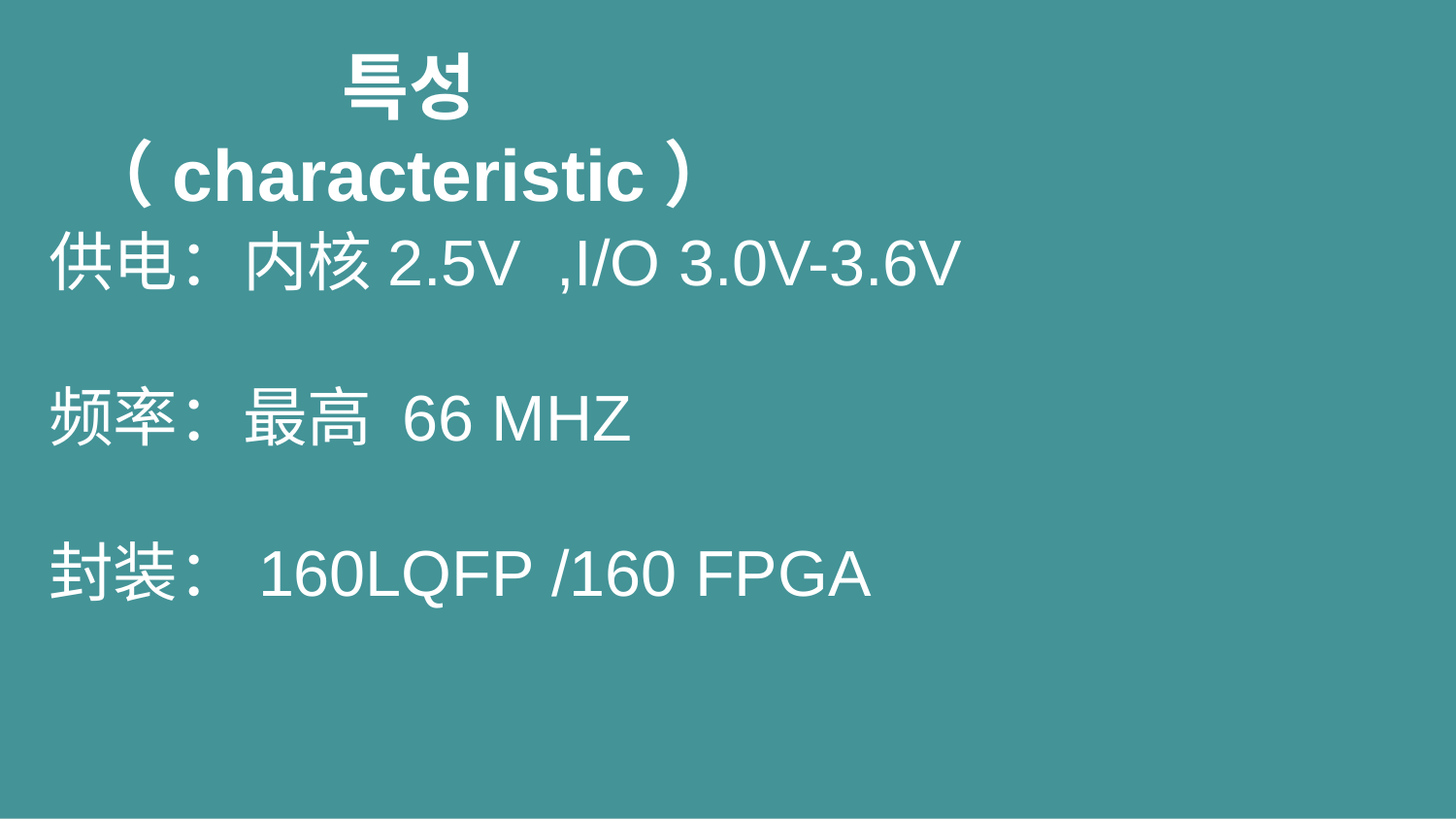

특성（characteristic）
供电：内核2.5V  ,I/O 3.0V-3.6V
频率：最高 66 MHZ
封装：160LQFP /160 FPGA